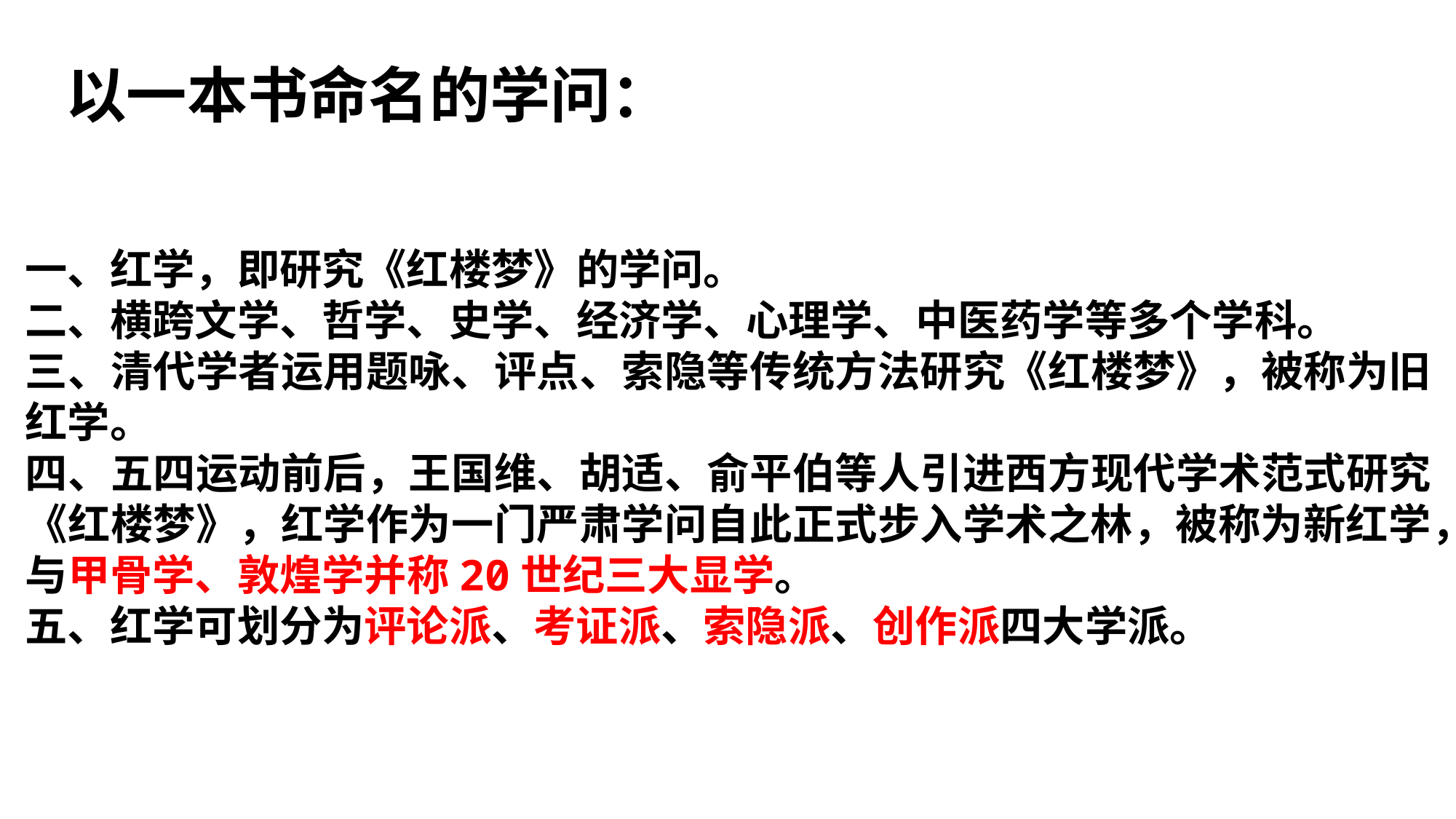

以一本书命名的学问：
一、红学，即研究《红楼梦》的学问。
二、横跨文学、哲学、史学、经济学、心理学、中医药学等多个学科。
三、清代学者运用题咏、评点、索隐等传统方法研究《红楼梦》，被称为旧红学。
四、五四运动前后，王国维、胡适、俞平伯等人引进西方现代学术范式研究《红楼梦》，红学作为一门严肃学问自此正式步入学术之林，被称为新红学，与甲骨学、敦煌学并称20世纪三大显学。
五、红学可划分为评论派、考证派、索隐派、创作派四大学派。